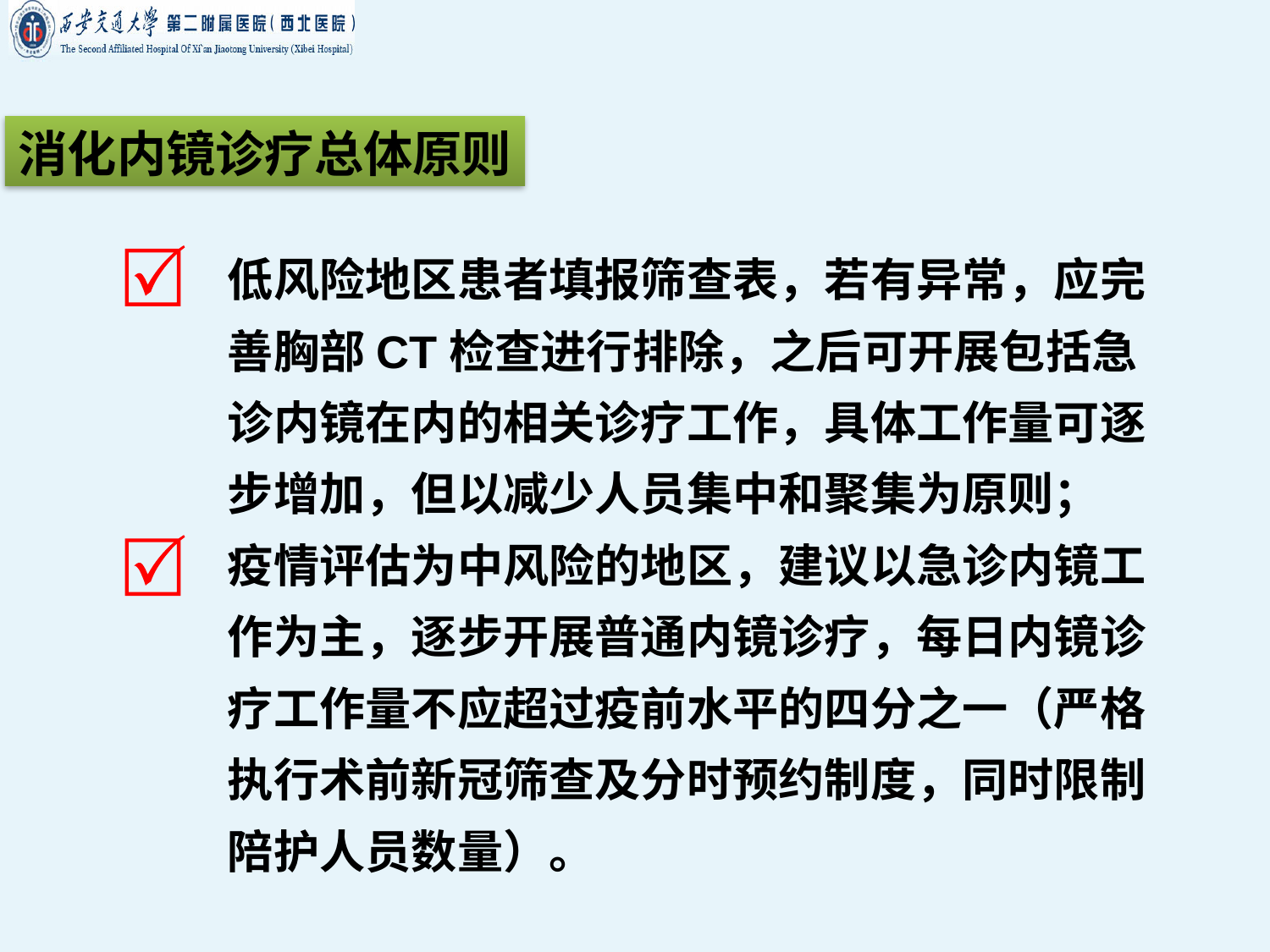

消化内镜诊疗总体原则
# 低风险地区患者填报筛查表，若有异常，应完善胸部CT检查进行排除，之后可开展包括急诊内镜在内的相关诊疗工作，具体工作量可逐步增加，但以减少人员集中和聚集为原则； 疫情评估为中风险的地区，建议以急诊内镜工作为主，逐步开展普通内镜诊疗，每日内镜诊疗工作量不应超过疫前水平的四分之一（严格执行术前新冠筛查及分时预约制度，同时限制陪护人员数量）。